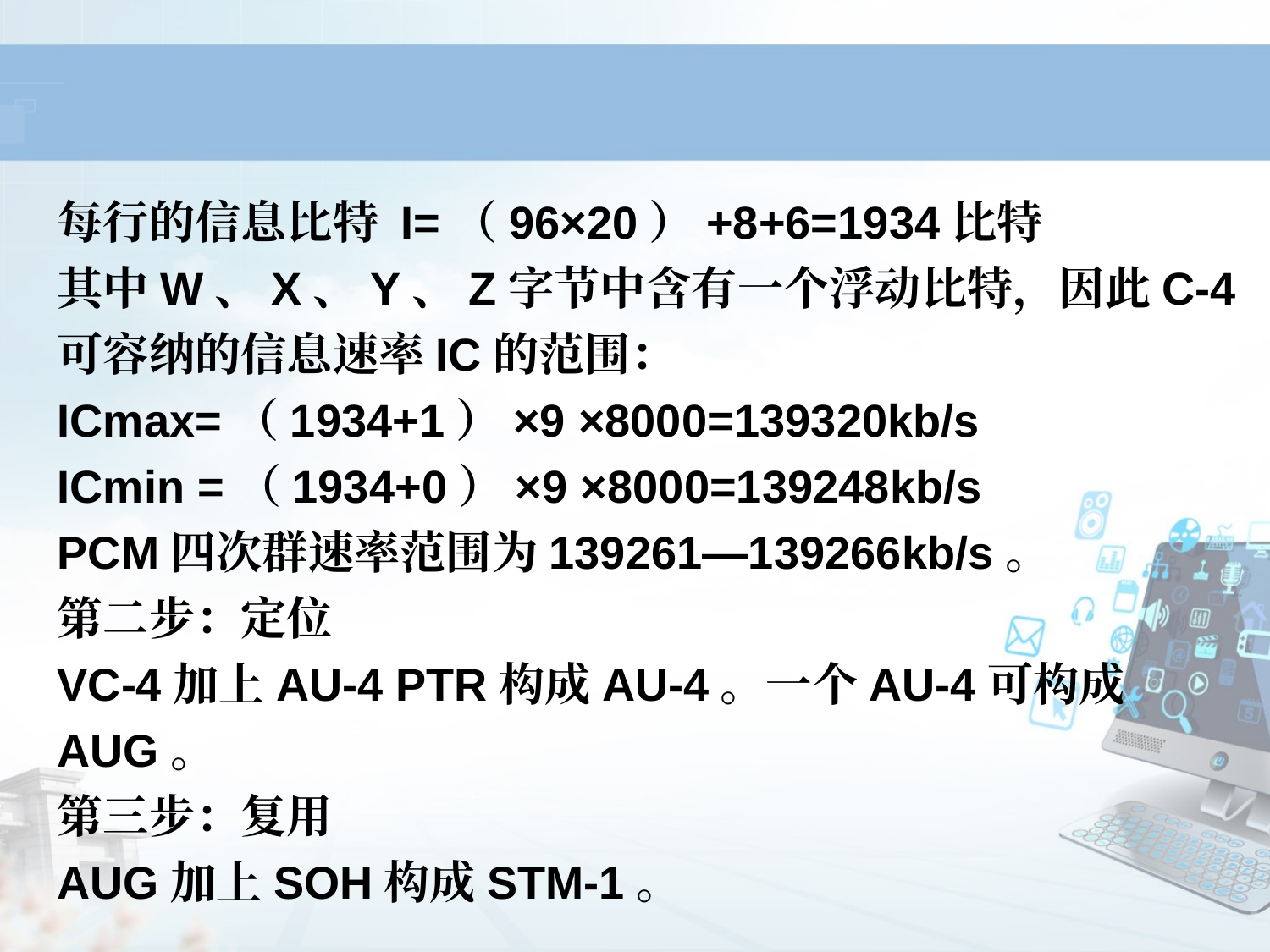

每行的信息比特 I=（96×20）+8+6=1934比特
其中W、X、Y、Z字节中含有一个浮动比特，因此C-4可容纳的信息速率IC的范围：
ICmax=（1934+1）×9 ×8000=139320kb/s
ICmin =（1934+0）×9 ×8000=139248kb/s
PCM四次群速率范围为139261—139266kb/s。
第二步：定位
VC-4加上AU-4 PTR构成AU-4。一个AU-4可构成AUG。
第三步：复用
AUG加上SOH构成STM-1。